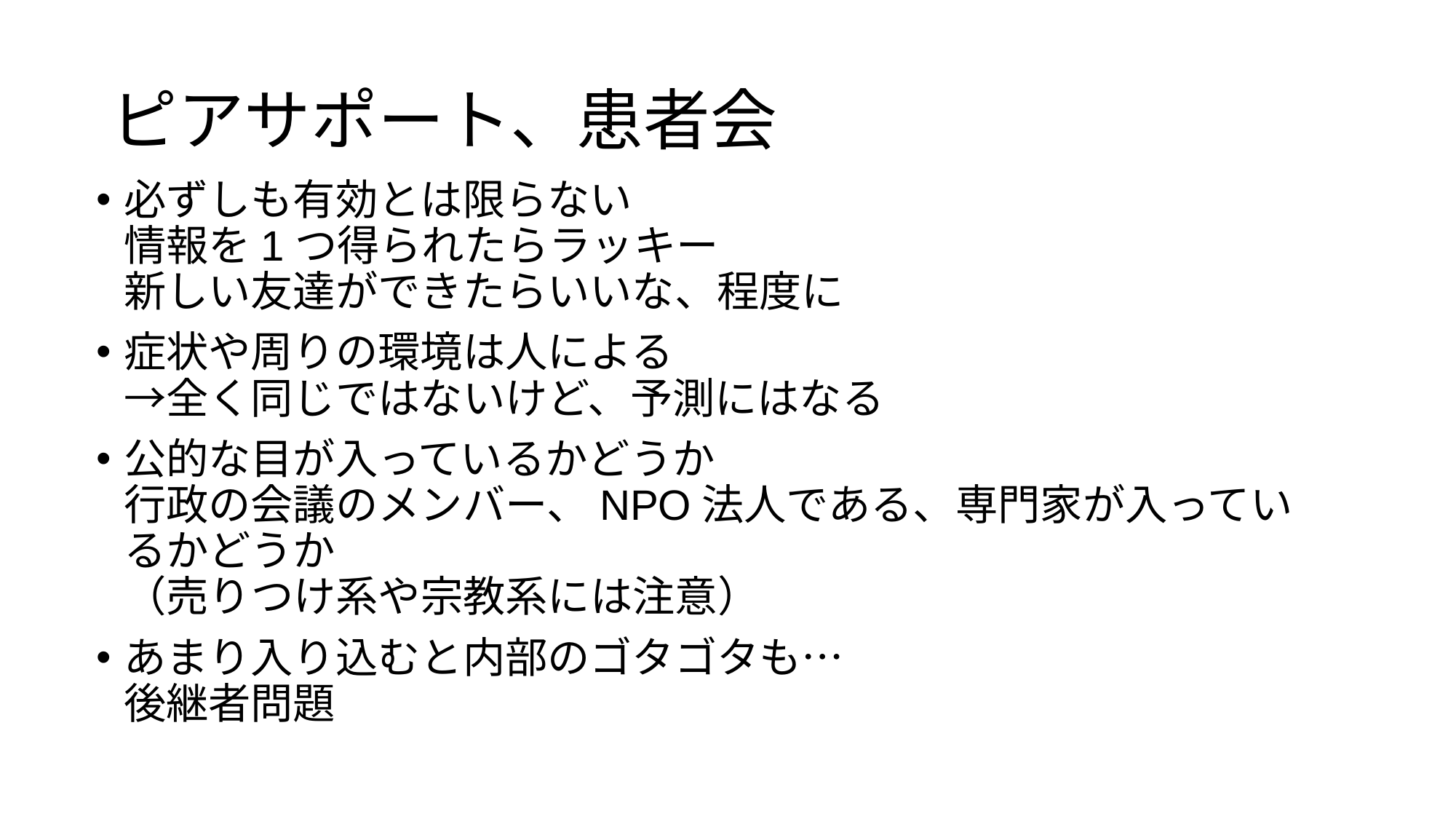

# ピアサポート、患者会
必ずしも有効とは限らない
情報を1つ得られたらラッキー
新しい友達ができたらいいな、程度に
症状や周りの環境は人による
→全く同じではないけど、予測にはなる
公的な目が入っているかどうか
行政の会議のメンバー、NPO法人である、専門家が入っているかどうか
（売りつけ系や宗教系には注意）
あまり入り込むと内部のゴタゴタも…
後継者問題